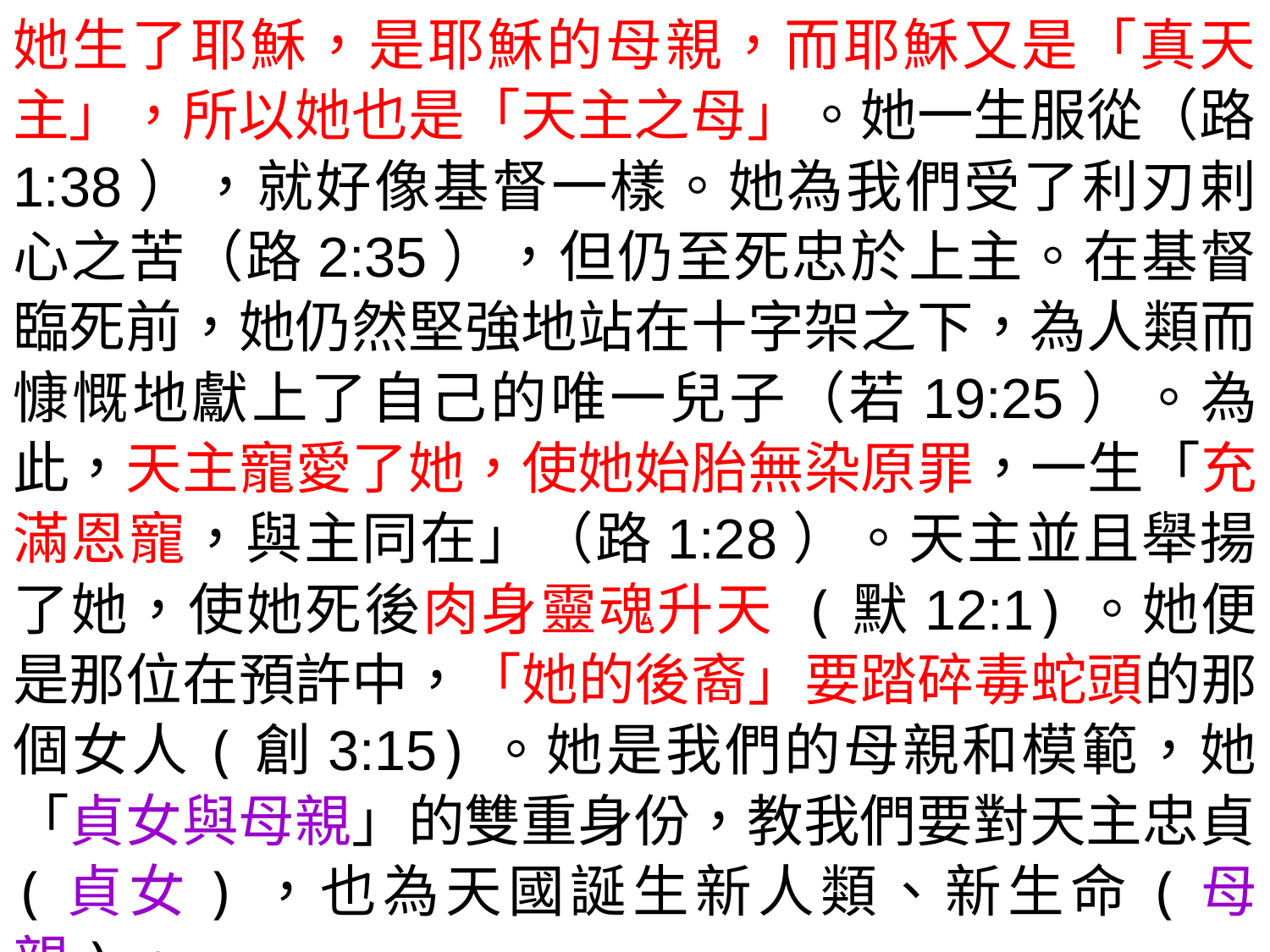

她生了耶穌，是耶穌的母親，而耶穌又是「真天主」，所以她也是「天主之母」。她一生服從（路1:38），就好像基督一樣。她為我們受了利刃剌心之苦（路2:35），但仍至死忠於上主。在基督臨死前，她仍然堅強地站在十字架之下，為人類而慷慨地獻上了自己的唯一兒子（若19:25）。為此，天主寵愛了她，使她始胎無染原罪，一生「充滿恩寵，與主同在」（路1:28）。天主並且舉揚了她，使她死後肉身靈魂升天 (默12:1)。她便是那位在預許中，「她的後裔」要踏碎毒蛇頭的那個女人(創3:15)。她是我們的母親和模範，她「貞女與母親」的雙重身份，教我們要對天主忠貞(貞女)，也為天國誕生新人類、新生命(母親)。